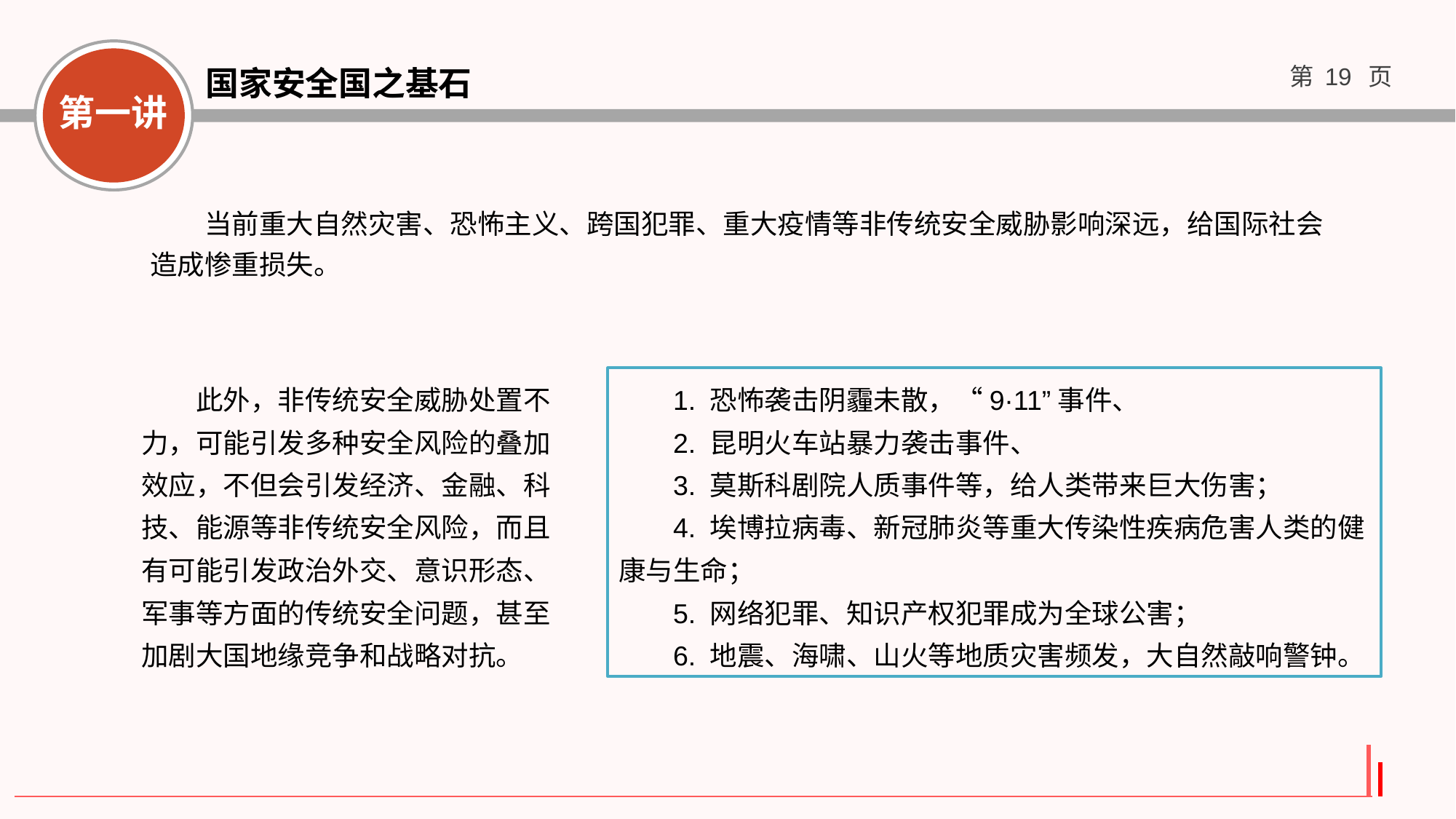

当前重大自然灾害、恐怖主义、跨国犯罪、重大疫情等非传统安全威胁影响深远，给国际社会造成惨重损失。
此外，非传统安全威胁处置不力，可能引发多种安全风险的叠加效应，不但会引发经济、金融、科技、能源等非传统安全风险，而且有可能引发政治外交、意识形态、军事等方面的传统安全问题，甚至加剧大国地缘竞争和战略对抗。
1. 恐怖袭击阴霾未散，“9·11”事件、
2. 昆明火车站暴力袭击事件、
3. 莫斯科剧院人质事件等，给人类带来巨大伤害；
4. 埃博拉病毒、新冠肺炎等重大传染性疾病危害人类的健康与生命；
5. 网络犯罪、知识产权犯罪成为全球公害；
6. 地震、海啸、山火等地质灾害频发，大自然敲响警钟。